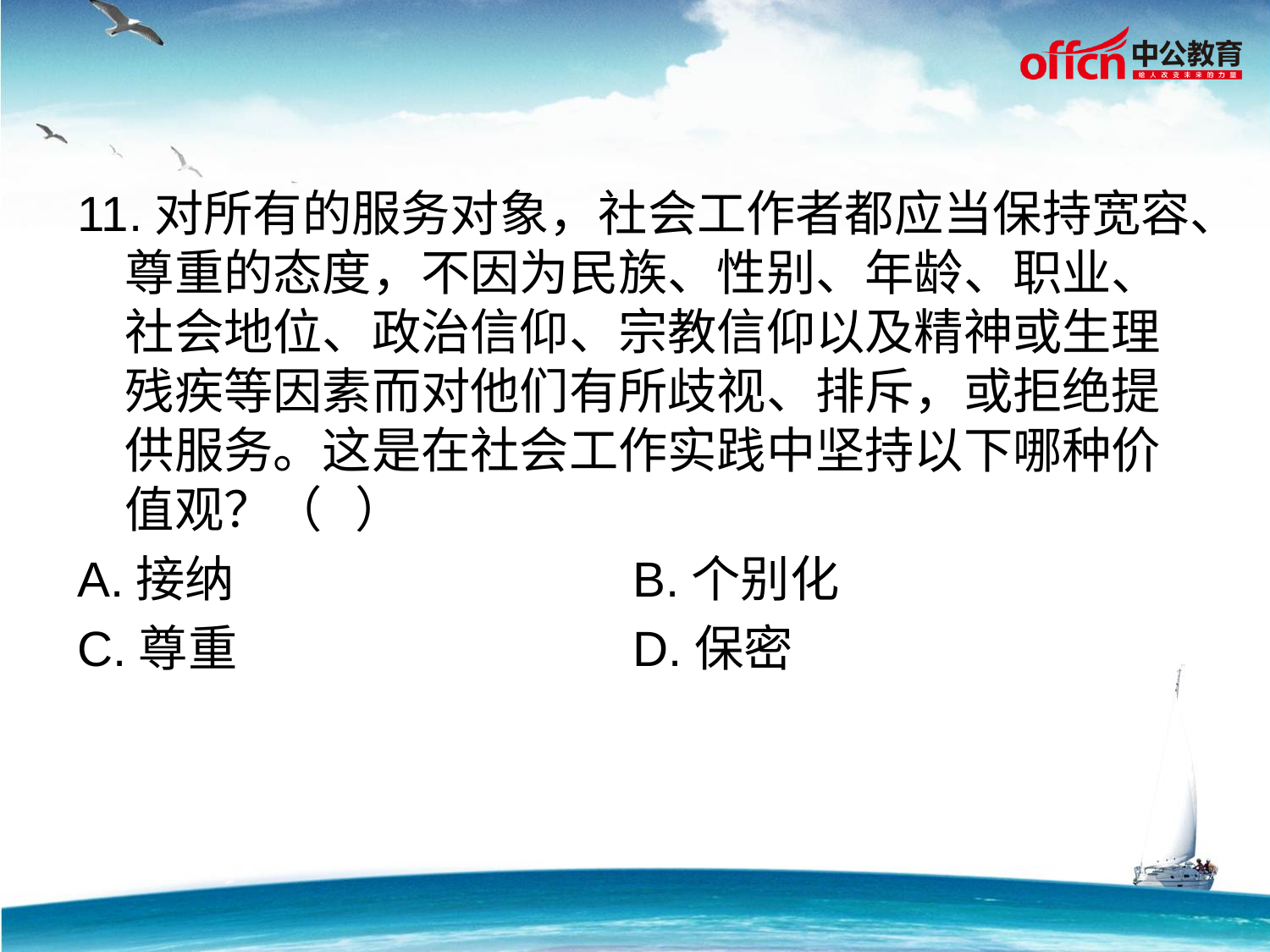

11.对所有的服务对象，社会工作者都应当保持宽容、尊重的态度，不因为民族、性别、年龄、职业、社会地位、政治信仰、宗教信仰以及精神或生理残疾等因素而对他们有所歧视、排斥，或拒绝提供服务。这是在社会工作实践中坚持以下哪种价值观？（   ）
A.接纳				B.个别化
C.尊重				D.保密